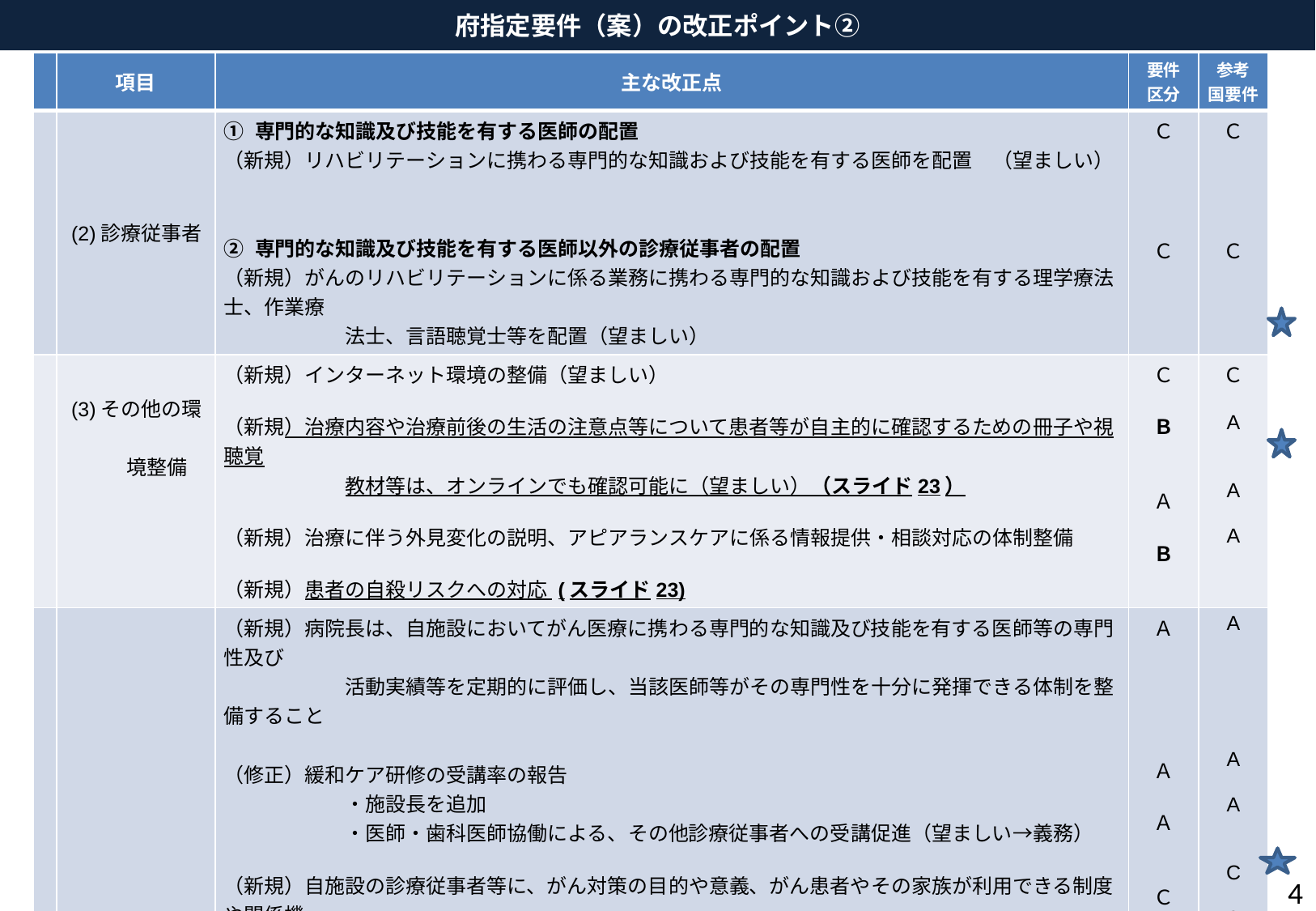

府指定要件（案）の改正ポイント②
|  | 項目 | 主な改正点 | 要件 区分 | 参考 国要件 |
| --- | --- | --- | --- | --- |
|  | (2)診療従事者 | ① 専門的な知識及び技能を有する医師の配置 （新規）リハビリテーションに携わる専門的な知識および技能を有する医師を配置　（望ましい）　 　　　　　　　　　　　　　　　　　　　　　　　　　　　　　　　　　　　　　　　　 ② 専門的な知識及び技能を有する医師以外の診療従事者の配置 （新規）がんのリハビリテーションに係る業務に携わる専門的な知識および技能を有する理学療法士、作業療 　　　　　　法士、言語聴覚士等を配置（望ましい） | Ｃ Ｃ | Ｃ Ｃ |
|  | (3)その他の環　　　 　　　境整備 | （新規）インターネット環境の整備（望ましい） （新規）治療内容や治療前後の生活の注意点等について患者等が自主的に確認するための冊子や視聴覚 　　　　　　教材等は、オンラインでも確認可能に（望ましい）（スライド23） （新規）治療に伴う外見変化の説明、アピアランスケアに係る情報提供・相談対応の体制整備 （新規）患者の自殺リスクへの対応 (スライド23) | Ｃ Ｂ Ａ Ｂ | Ｃ A A A |
| ２ | 人材育成 | （新規）病院長は、自施設においてがん医療に携わる専門的な知識及び技能を有する医師等の専門性及び 　　　　　　活動実績等を定期的に評価し、当該医師等がその専門性を十分に発揮できる体制を整備すること 　　　　　 （修正）緩和ケア研修の受講率の報告 　　　　　　・施設長を追加 　　　　　　・医師・歯科医師協働による、その他診療従事者への受講促進（望ましい→義務） （新規）自施設の診療従事者等に、がん対策の目的や意義、がん患者やその家族が利用できる制度や関係機 　　　　　　関との連携体制、自施設で提供している診療・患者支援の体制について学ぶ機会を年１回以上確保 　　　　　　（義務） 　　　　　　自施設に携わる全ての診療従事者が受講（望ましい） （新規）医師、看護師以外の診療従事者について、各々の専門に応じた研修の定期的な実施又は他施設等 　　　　　　で実施されている研修に参加 （修正）医科歯科連携による口腔健康管理の推進のため、歯科医師等を対象とするがん患者の口腔健康管 　　　　　　理等の研修の実施への協力（望ましい →義務）(P.25) | Ａ Ａ Ａ Ｃ Ａ Ｃ | A A A C A A |

4